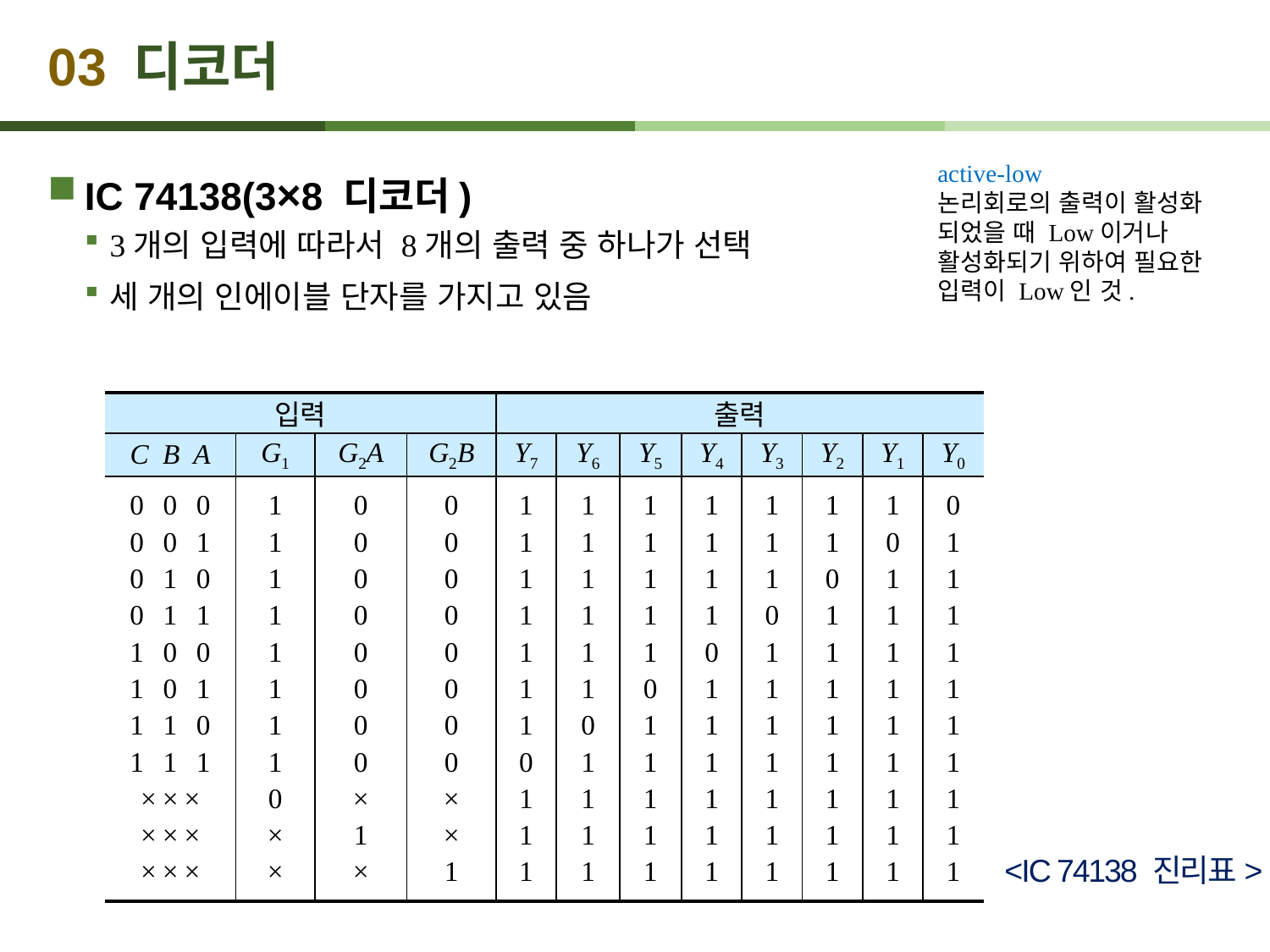

# 03 디코더
IC 74138(3×8 디코더)
3개의 입력에 따라서 8개의 출력 중 하나가 선택
세 개의 인에이블 단자를 가지고 있음

active-low
논리회로의 출력이 활성화
되었을 때 Low이거나
활성화되기 위하여 필요한
입력이 Low인 것.
| 입력 |  |  |  | 출력 |  |  |  |  |  |  |  |
| --- | --- | --- | --- | --- | --- | --- | --- | --- | --- | --- | --- |
| C B A | G1 | G2A | G2B | Y7 | Y6 | Y5 | Y4 | Y3 | Y2 | Y1 | Y0 |
| 0 0 0 0 0 1 0 1 0 0 1 1 1 0 0 1 0 1 1 1 0 1 1 1 × × × × × × × × × | 1 1 1 1 1 1 1 1 0 × × | 0 0 0 0 0 0 0 0 × 1 × | 0 0 0 0 0 0 0 0 × × 1 | 1 1 1 1 1 1 1 0 1 1 1 | 1 1 1 1 1 1 0 1 1 1 1 | 1 1 1 1 1 0 1 1 1 1 1 | 1 1 1 1 0 1 1 1 1 1 1 | 1 1 1 0 1 1 1 1 1 1 1 | 1 1 0 1 1 1 1 1 1 1 1 | 1 0 1 1 1 1 1 1 1 1 1 | 0 1 1 1 1 1 1 1 1 1 1 |
<IC 74138 진리표>